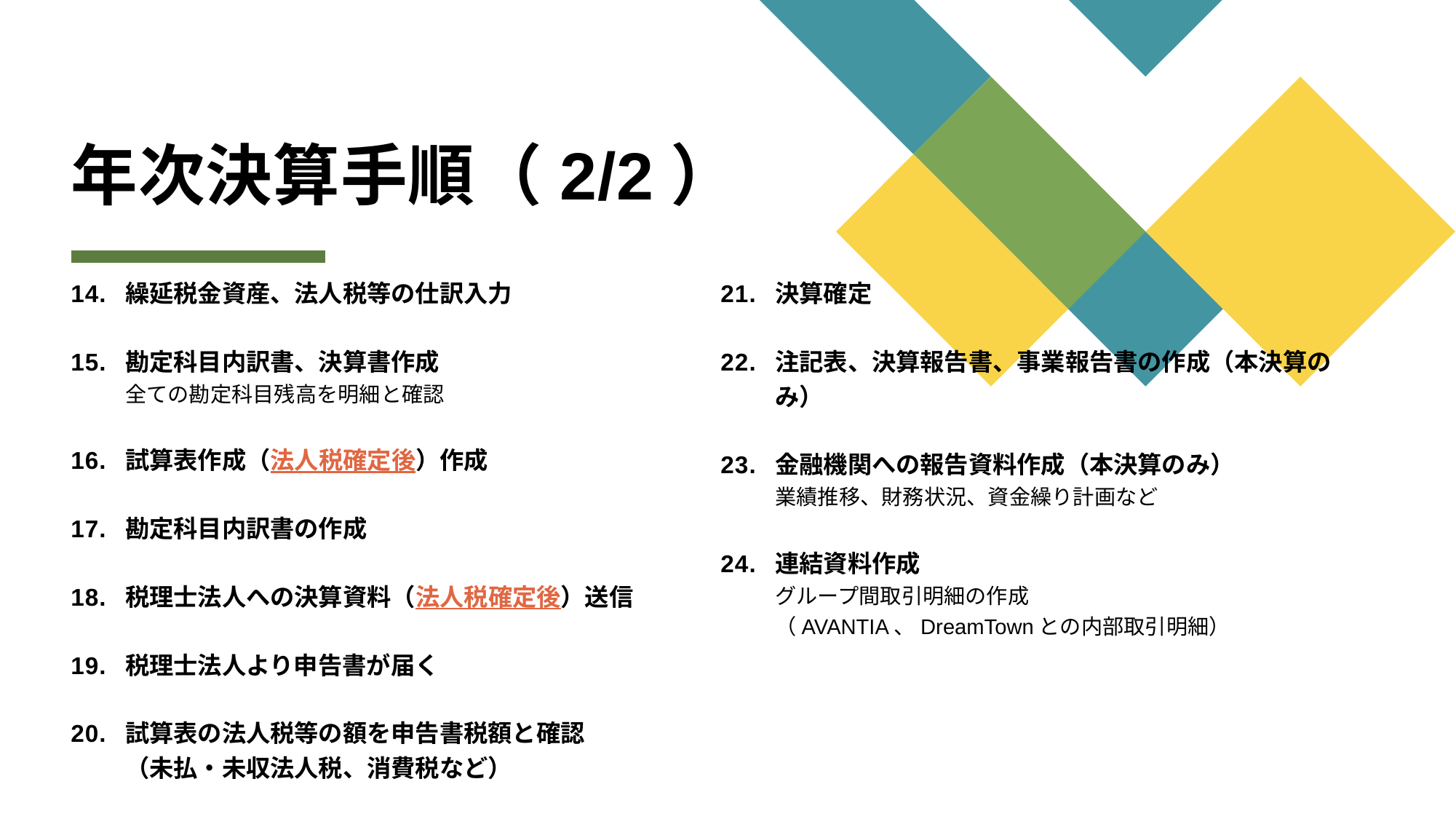

# 年次決算手順（2/2）
繰延税金資産、法人税等の仕訳入力
勘定科目内訳書、決算書作成
全ての勘定科目残高を明細と確認
試算表作成（法人税確定後）作成
勘定科目内訳書の作成
税理士法人への決算資料（法人税確定後）送信
税理士法人より申告書が届く
試算表の法人税等の額を申告書税額と確認
（未払・未収法人税、消費税など）
決算確定
注記表、決算報告書、事業報告書の作成（本決算のみ）
金融機関への報告資料作成（本決算のみ）
業績推移、財務状況、資金繰り計画など
連結資料作成
グループ間取引明細の作成
（AVANTIA、DreamTownとの内部取引明細）